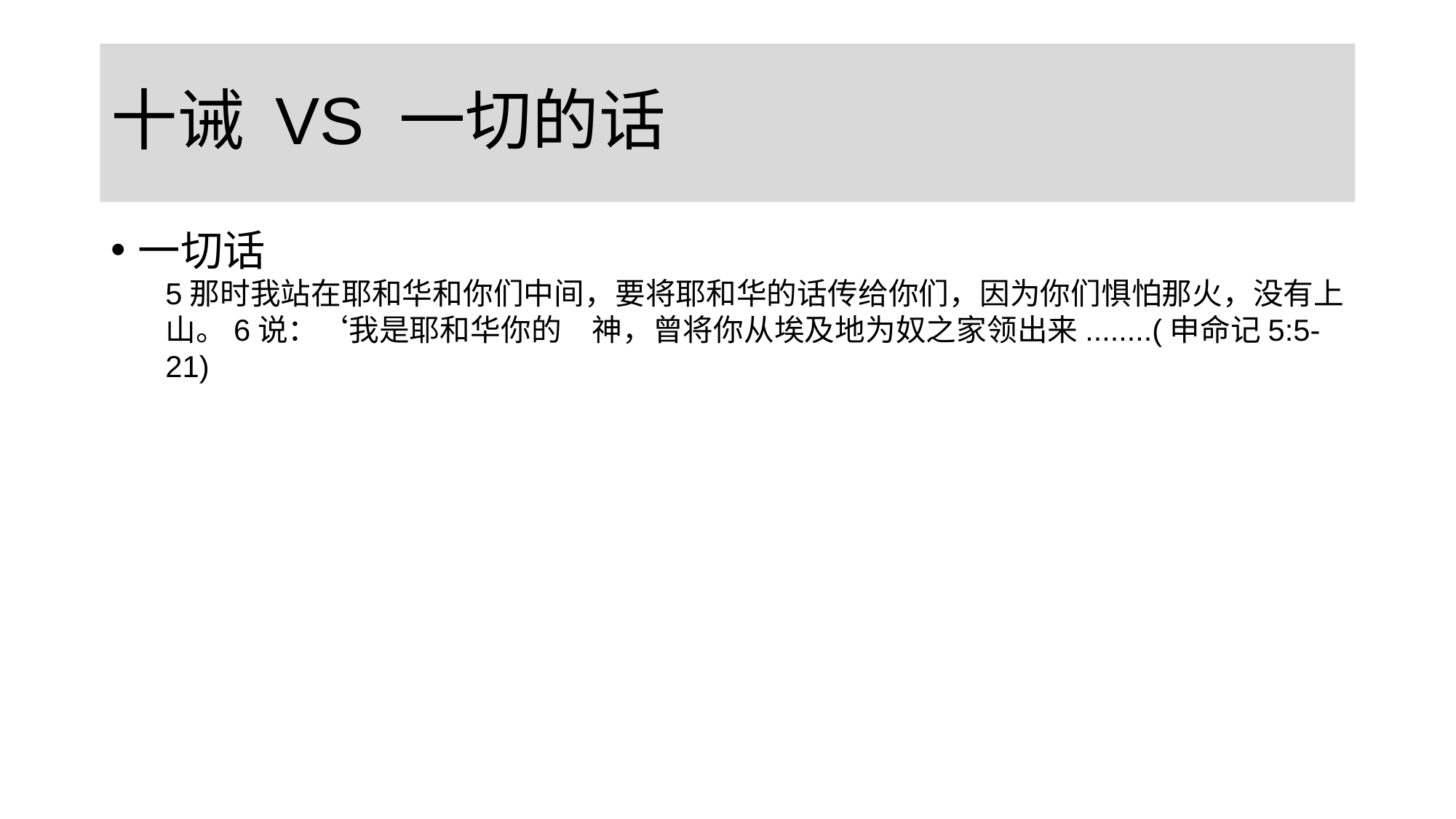

# 十诫 VS 一切的话
一切话
5那时我站在耶和华和你们中间，要将耶和华的话传给你们，因为你们惧怕那火，没有上山。6说：‘我是耶和华你的　神，曾将你从埃及地为奴之家领出来........(申命记5:5-21)